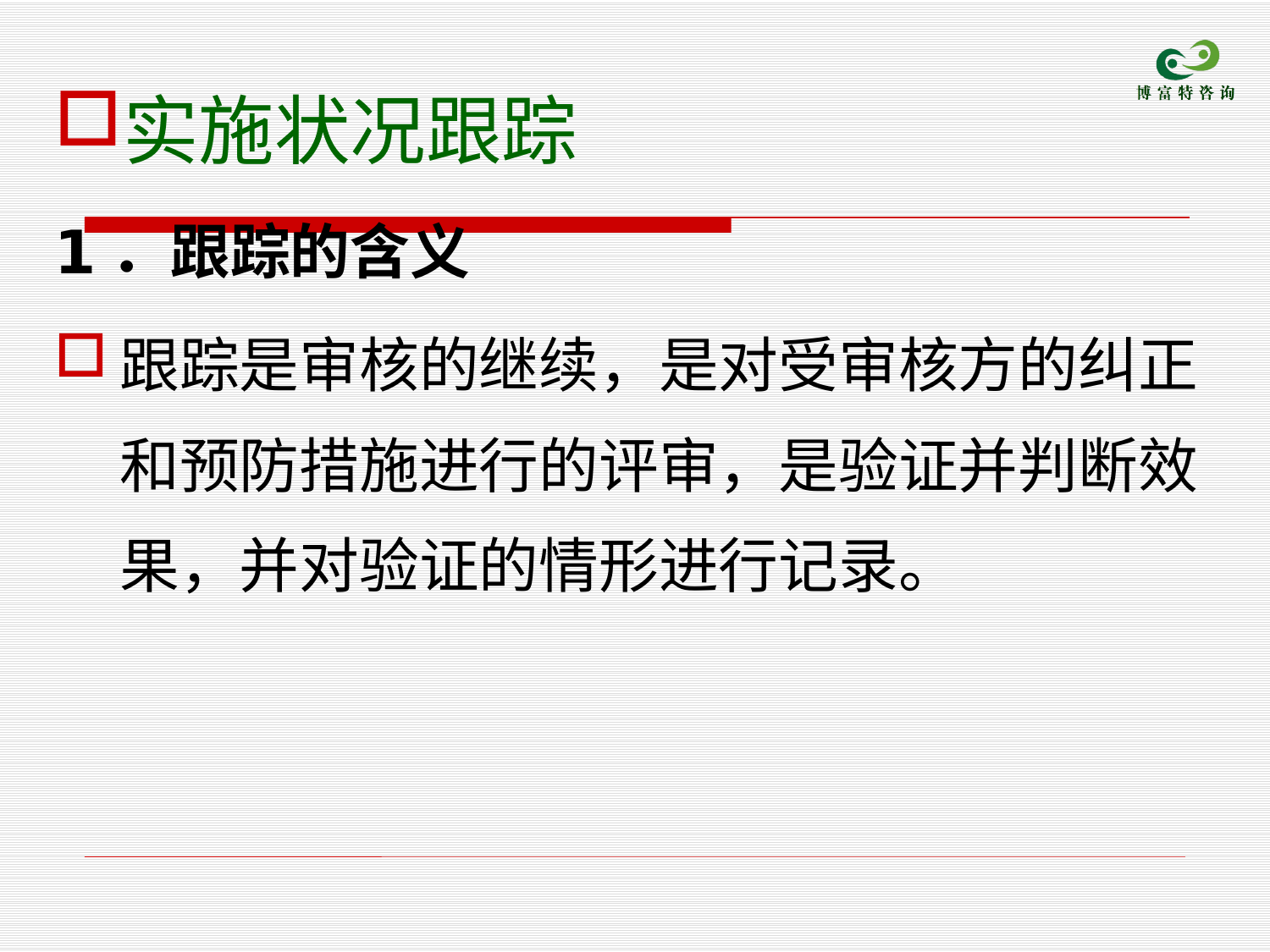

实施状况跟踪
1．跟踪的含义
跟踪是审核的继续，是对受审核方的纠正和预防措施进行的评审，是验证并判断效果，并对验证的情形进行记录。
784